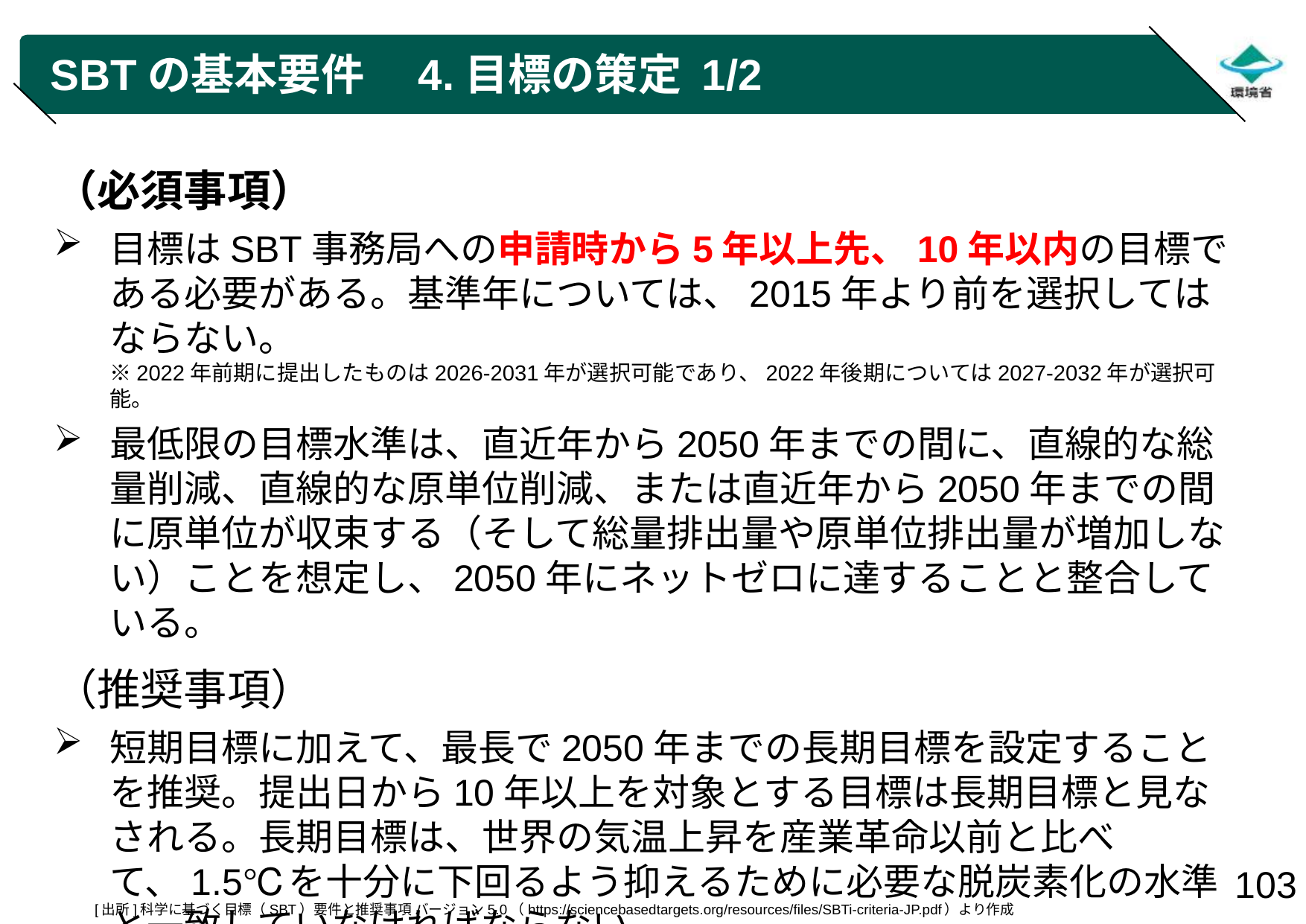

# SBTの基本要件　4.目標の策定 1/2
（必須事項）
目標はSBT事務局への申請時から5年以上先、10年以内の目標である必要がある。基準年については、2015年より前を選択してはならない。
※2022年前期に提出したものは2026-2031年が選択可能であり、2022年後期については2027-2032年が選択可能。
最低限の目標水準は、直近年から2050年までの間に、直線的な総量削減、直線的な原単位削減、または直近年から2050年までの間に原単位が収束する（そして総量排出量や原単位排出量が増加しない）ことを想定し、2050年にネットゼロに達することと整合している。
（推奨事項）
短期目標に加えて、最長で2050年までの長期目標を設定することを推奨。提出日から10年以上を対象とする目標は長期目標と見なされる。長期目標は、世界の気温上昇を産業革命以前と比べて、1.5℃を十分に下回るよう抑えるために必要な脱炭素化の水準と一致していなければならない。
すべての短期目標について、同じ基準年を用いることを推奨。
[出所]科学に基づく目標（SBT）要件と推奨事項 バージョン5.0（https://sciencebasedtargets.org/resources/files/SBTi-criteria-JP.pdf）より作成